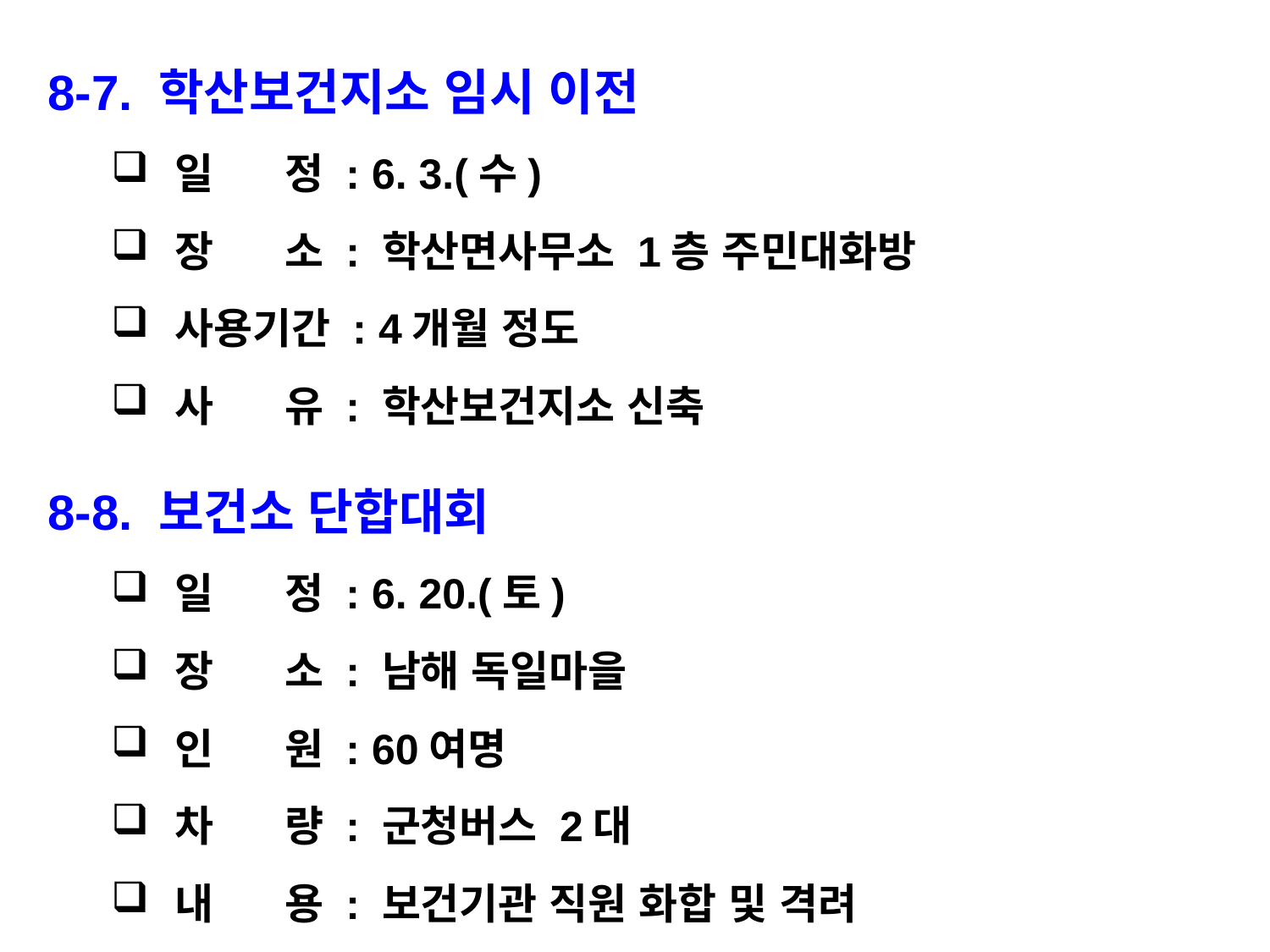

8-7. 학산보건지소 임시 이전
일      정 : 6. 3.(수)
장      소 : 학산면사무소 1층 주민대화방
사용기간 : 4개월 정도
사      유 : 학산보건지소 신축
8-8. 보건소 단합대회
일      정 : 6. 20.(토)
장      소 : 남해 독일마을
인      원 : 60여명
차      량 : 군청버스 2대
내      용 : 보건기관 직원 화합 및 격려